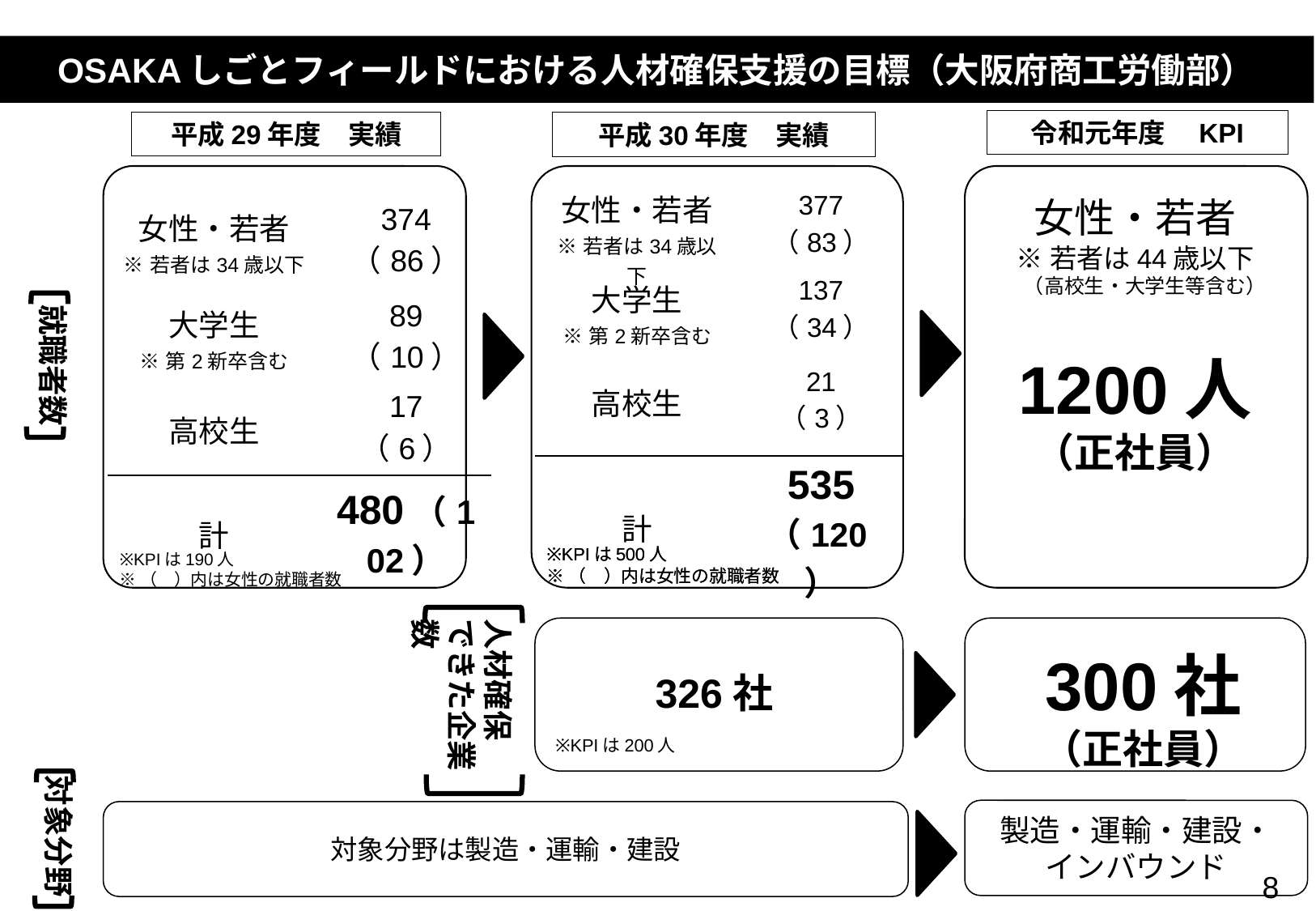

OSAKAしごとフィールドにおける人材確保支援の目標（大阪府商工労働部）
令和元年度　KPI
平成29年度　実績
平成30年度　実績

| 女性・若者 ※若者は34歳以下 | 377 （83） |
| --- | --- |
| 大学生 ※第2新卒含む | 137 （34） |
| 高校生 | 21 （3） |
| 計 | 535 （120） |
女性・若者
※若者は44歳以下
　（高校生・大学生等含む）

1200人
（正社員）
| 女性・若者 ※若者は34歳以下 | 374 （86） |
| --- | --- |
| 大学生 ※第2新卒含む | 89 （10） |
| 高校生 | 17 （6） |
| 計 | 480（102） |
就職者数

※KPIは500人
※（　）内は女性の就職者数
※KPIは500人
※（　）内は女性の就職者数
※KPIは190人
※（　）内は女性の就職者数

人材確保
できた企業数

300社
（正社員）
326社

※KPIは200人

対象分野

製造・運輸・建設・
インバウンド
対象分野は製造・運輸・建設

8